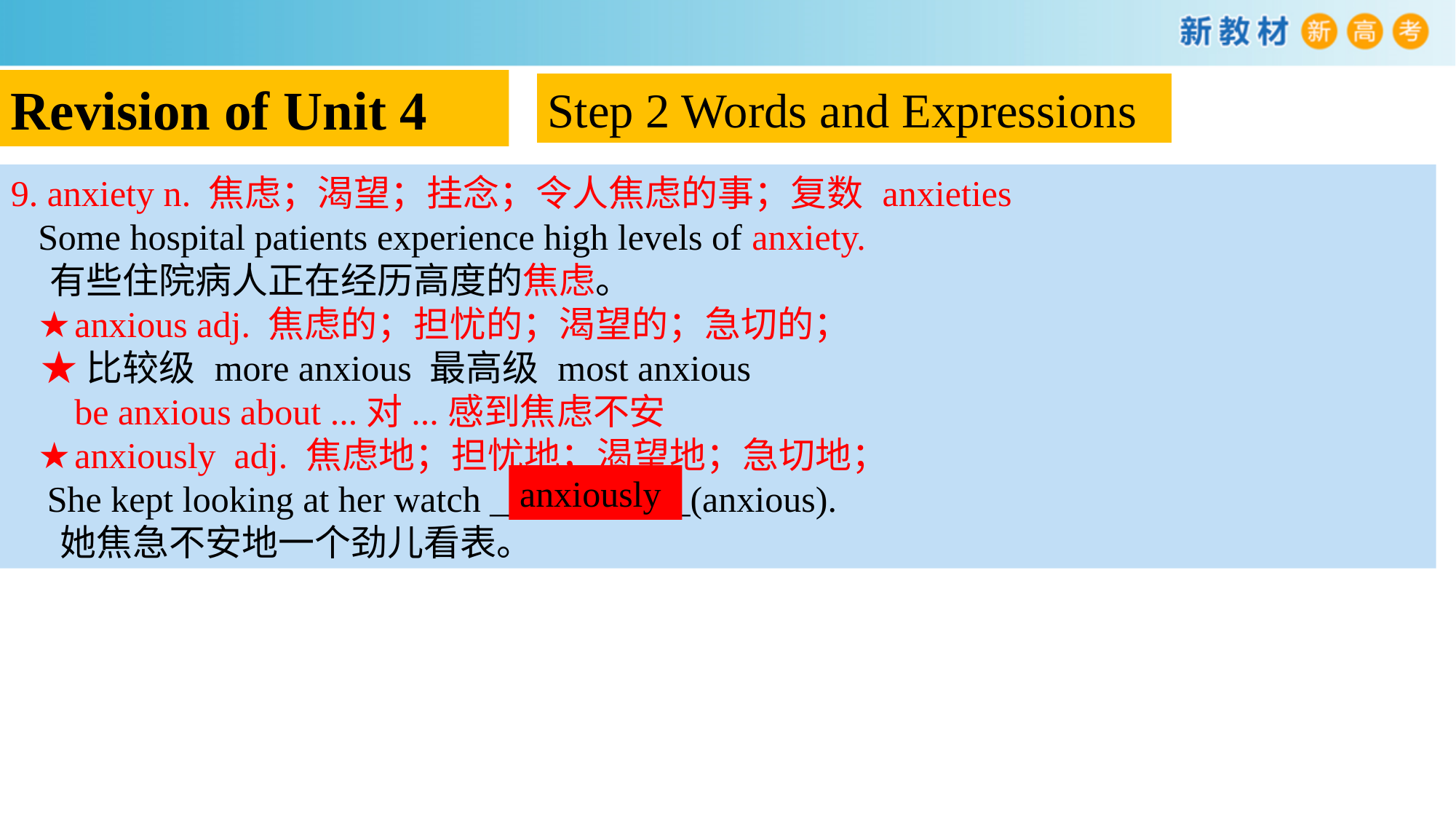

Revision of Unit 4
Step 2 Words and Expressions
9. anxiety n. 焦虑；渴望；挂念；令人焦虑的事；复数 anxieties
   Some hospital patients experience high levels of anxiety.
   有些住院病人正在经历高度的焦虑。
   ★anxious adj. 焦虑的；担忧的；渴望的；急切的；
   ★比较级 more anxious 最高级 most anxious
       be anxious about ...对...感到焦虑不安
   ★anxiously  adj. 焦虑地；担忧地；渴望地；急切地；
    She kept looking at her watch ___________(anxious).
    她焦急不安地一个劲儿看表。
anxiously